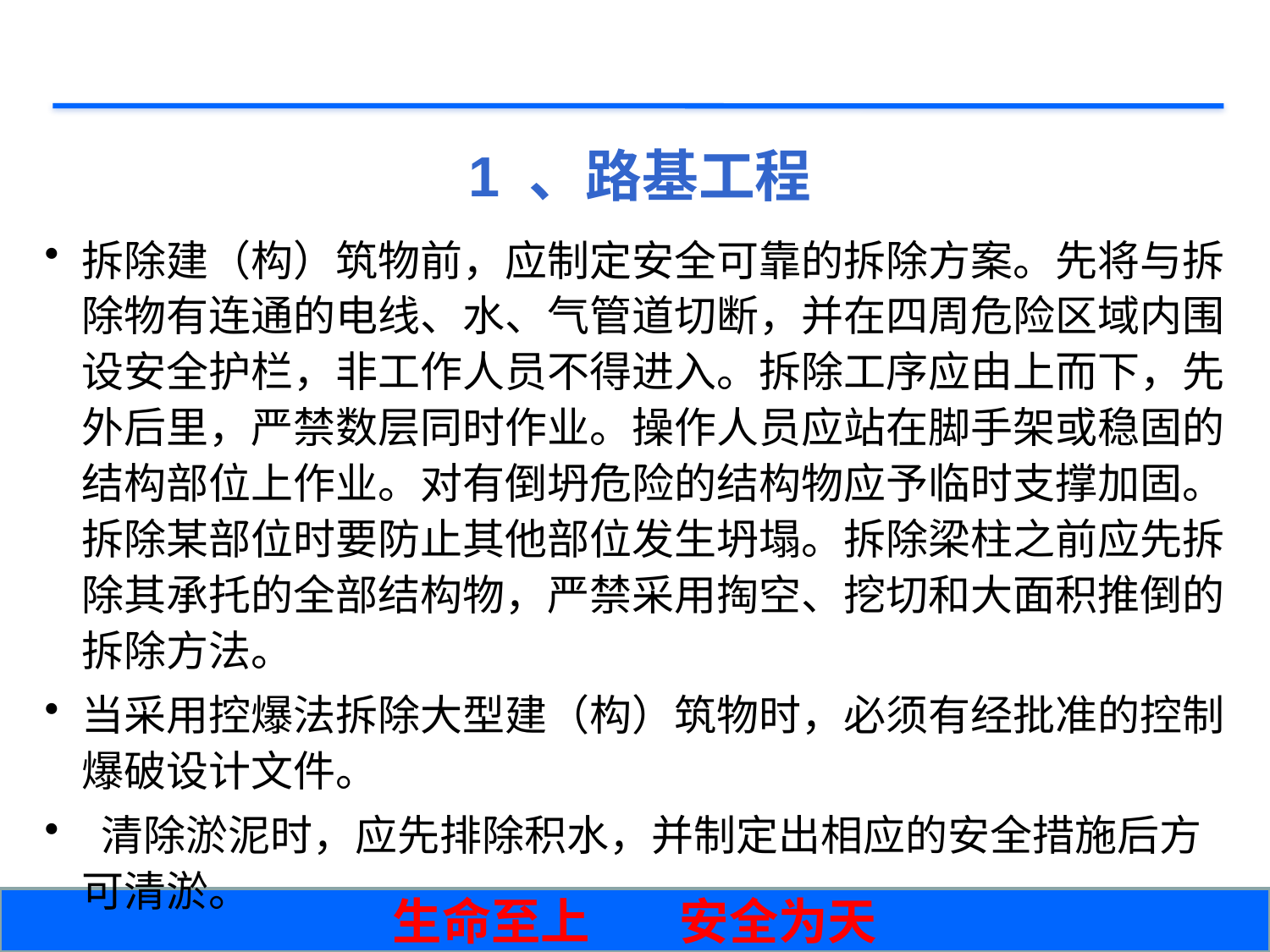

# 1 、路基工程
拆除建（构）筑物前，应制定安全可靠的拆除方案。先将与拆除物有连通的电线、水、气管道切断，并在四周危险区域内围设安全护栏，非工作人员不得进入。拆除工序应由上而下，先外后里，严禁数层同时作业。操作人员应站在脚手架或稳固的结构部位上作业。对有倒坍危险的结构物应予临时支撑加固。拆除某部位时要防止其他部位发生坍塌。拆除梁柱之前应先拆除其承托的全部结构物，严禁采用掏空、挖切和大面积推倒的拆除方法。
当采用控爆法拆除大型建（构）筑物时，必须有经批准的控制爆破设计文件。
 清除淤泥时，应先排除积水，并制定出相应的安全措施后方可清淤。